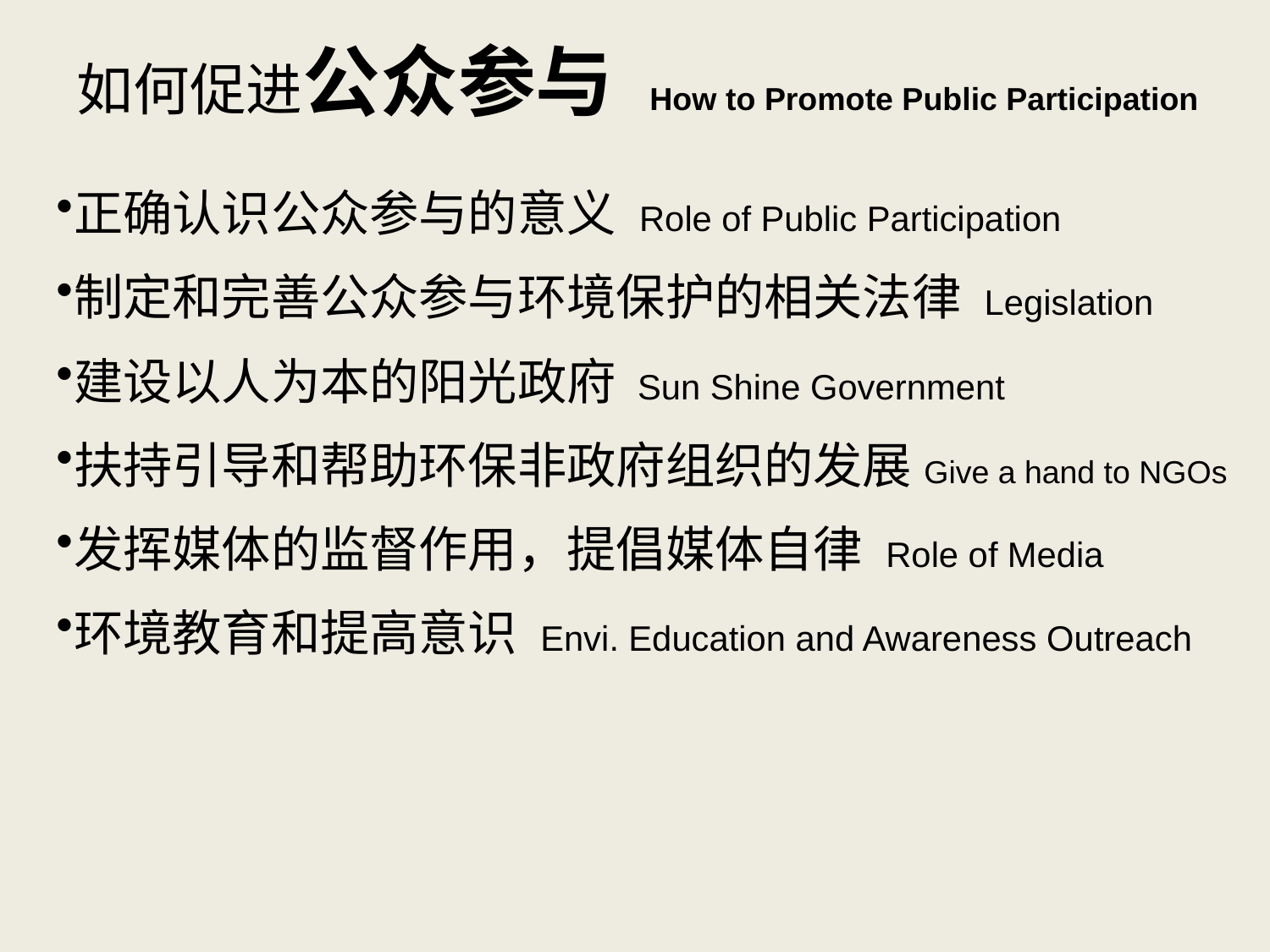

如何促进公众参与 How to Promote Public Participation
正确认识公众参与的意义 Role of Public Participation
制定和完善公众参与环境保护的相关法律 Legislation
建设以人为本的阳光政府 Sun Shine Government
扶持引导和帮助环保非政府组织的发展Give a hand to NGOs
发挥媒体的监督作用，提倡媒体自律 Role of Media
环境教育和提高意识 Envi. Education and Awareness Outreach